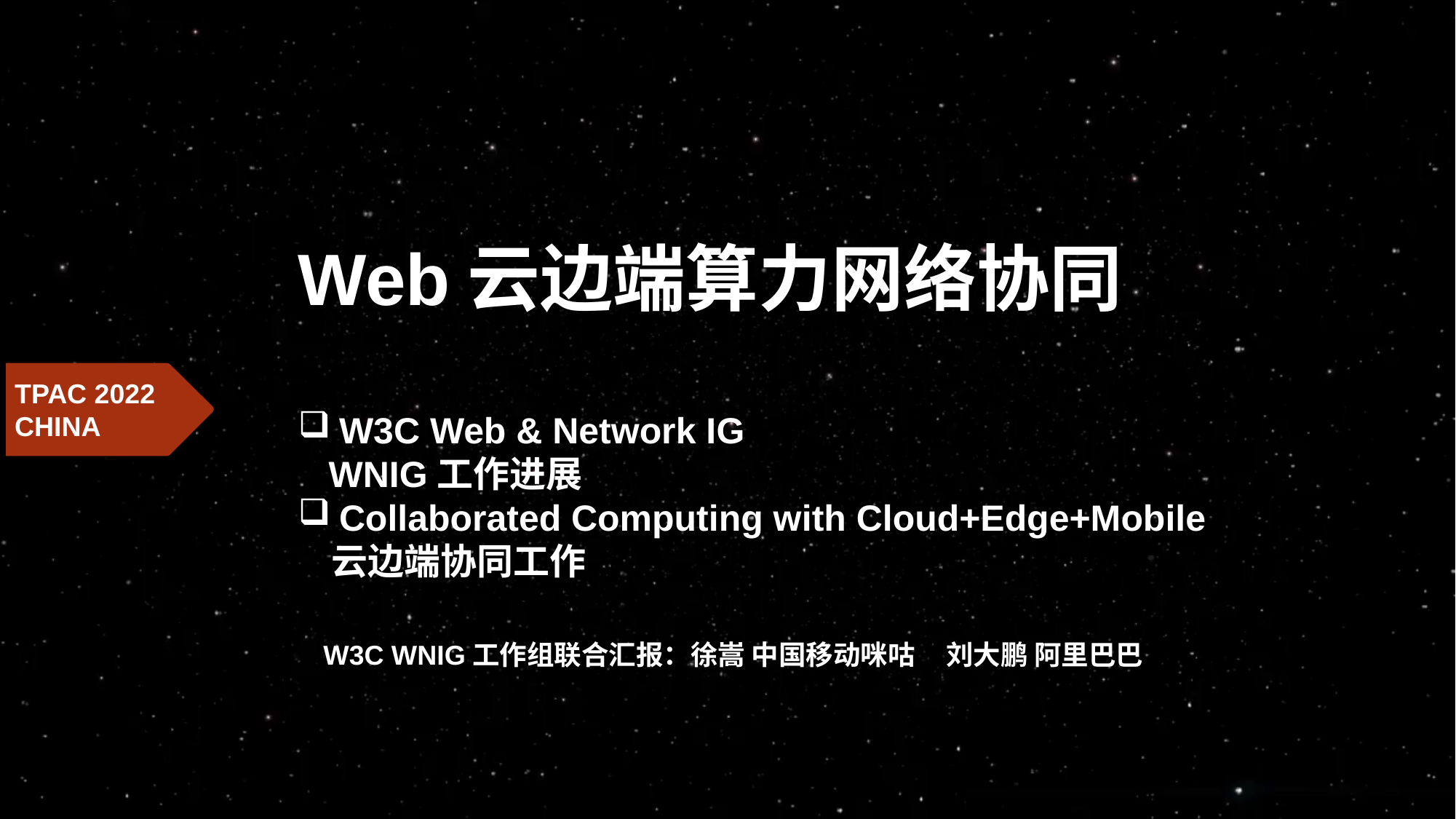

Web云边端算力网络协同

W3C Web & Network IG
   WNIG工作进展
Collaborated Computing with Cloud+Edge+Mobile
   云边端协同工作
TPAC 2022 CHINA
W3C WNIG工作组联合汇报：徐嵩 中国移动咪咕     刘大鹏 阿里巴巴